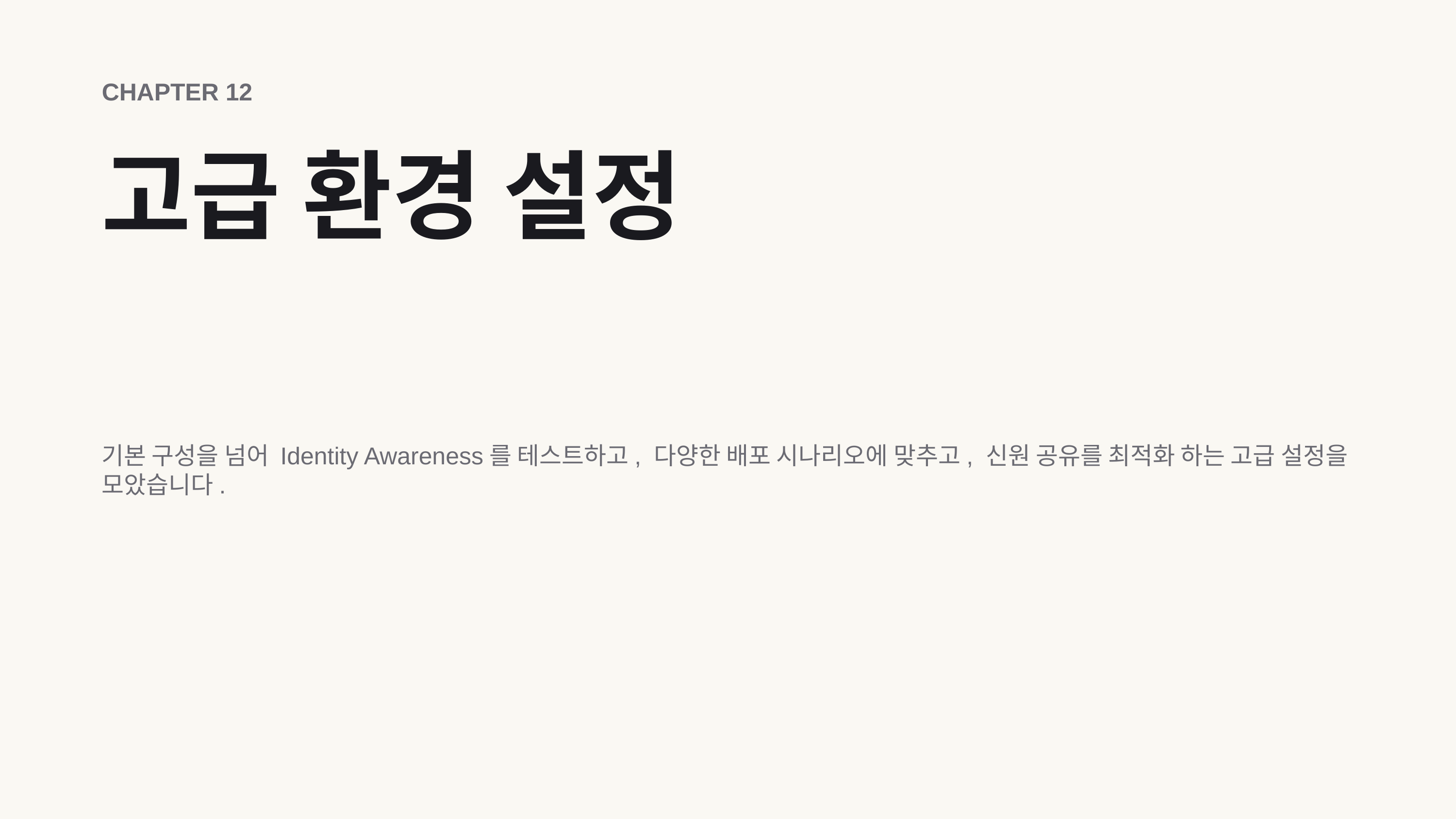

CHAPTER 12
고급 환경 설정
기본 구성을 넘어 Identity Awareness를 테스트하고, 다양한 배포 시나리오에 맞추고, 신원 공유를 최적화 하는 고급 설정을 모았습니다.